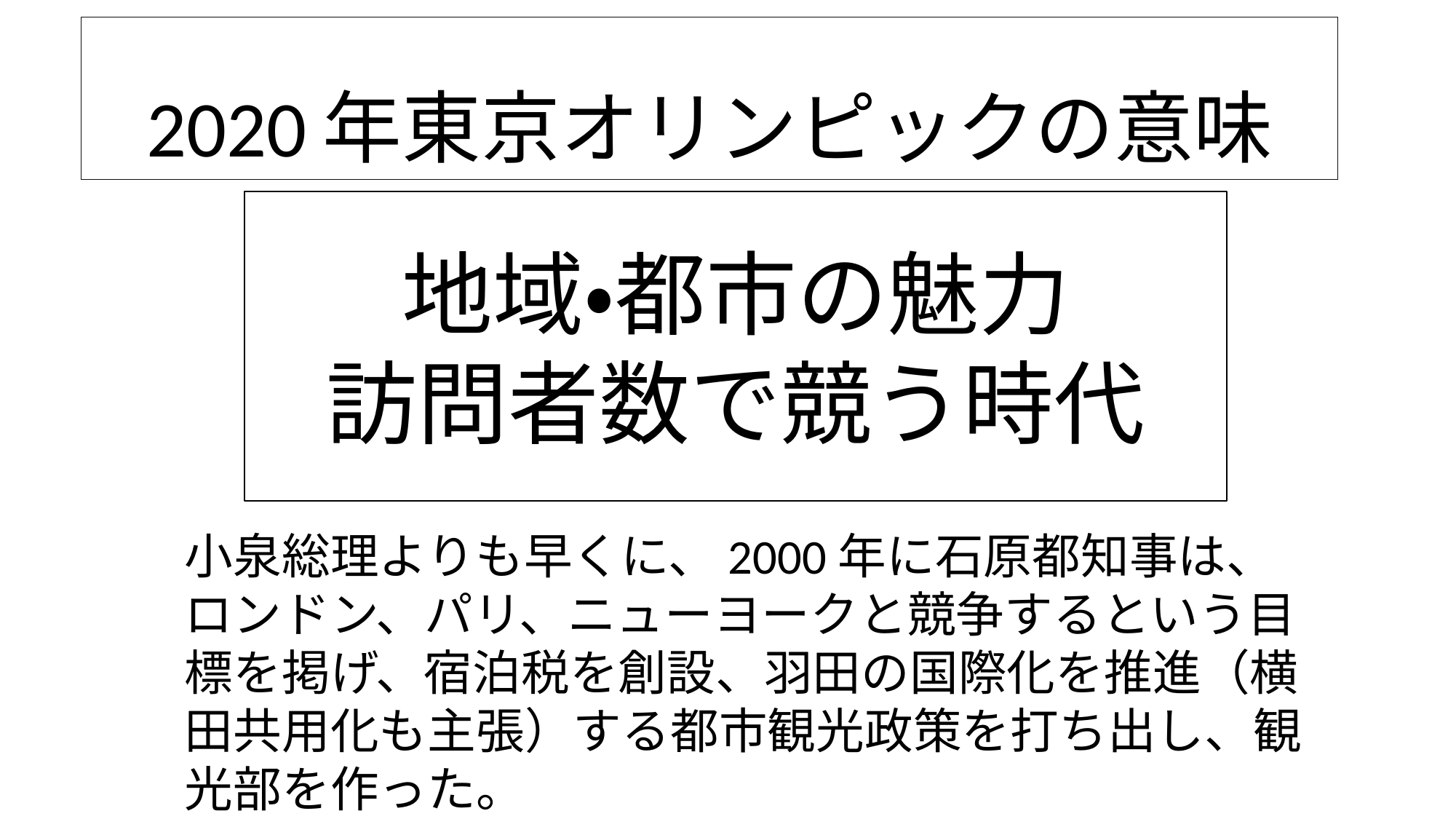

2020年東京オリンピックの意味
地域・都市の魅力
訪問者数で競う時代
小泉総理よりも早くに、2000年に石原都知事は、ロンドン、パリ、ニューヨークと競争するという目標を掲げ、宿泊税を創設、羽田の国際化を推進（横田共用化も主張）する都市観光政策を打ち出し、観光部を作った。